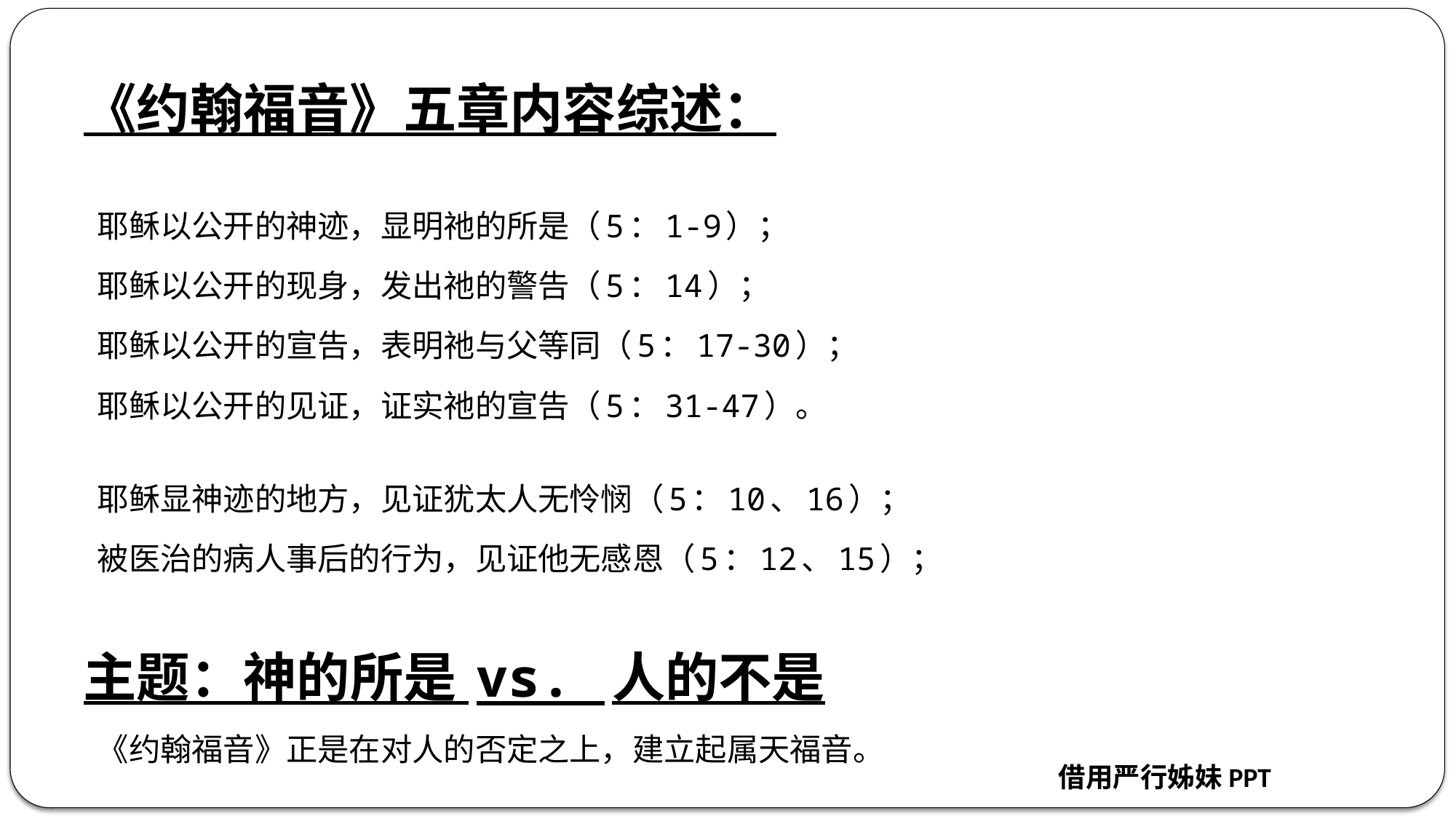

《约翰福音》五章内容综述：

耶稣以公开的神迹，显明祂的所是（5：1-9）；
耶稣以公开的现身，发出祂的警告（5：14）；
耶稣以公开的宣告，表明祂与父等同（5：17-30）；
耶稣以公开的见证，证实祂的宣告（5：31-47）。

耶稣显神迹的地方，见证犹太人无怜悯（5：10、16）；
被医治的病人事后的行为，见证他无感恩（5：12、15）；

主题：神的所是 vs. 人的不是
《约翰福音》正是在对人的否定之上，建立起属天福音。
借用严行姊妹PPT